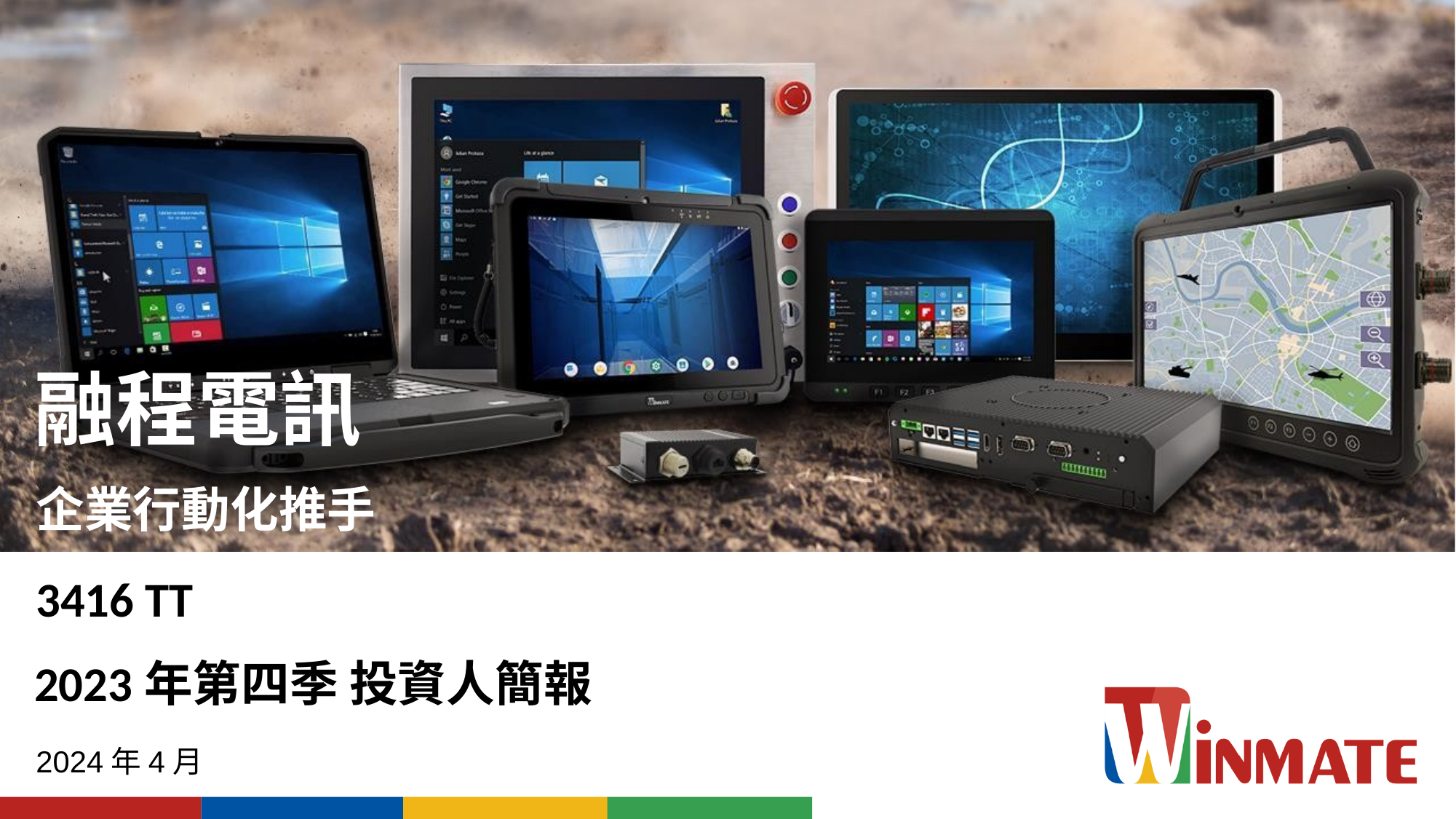

融程電訊
企業行動化推手
3416 TT
2023年第四季 投資人簡報

2024年4月